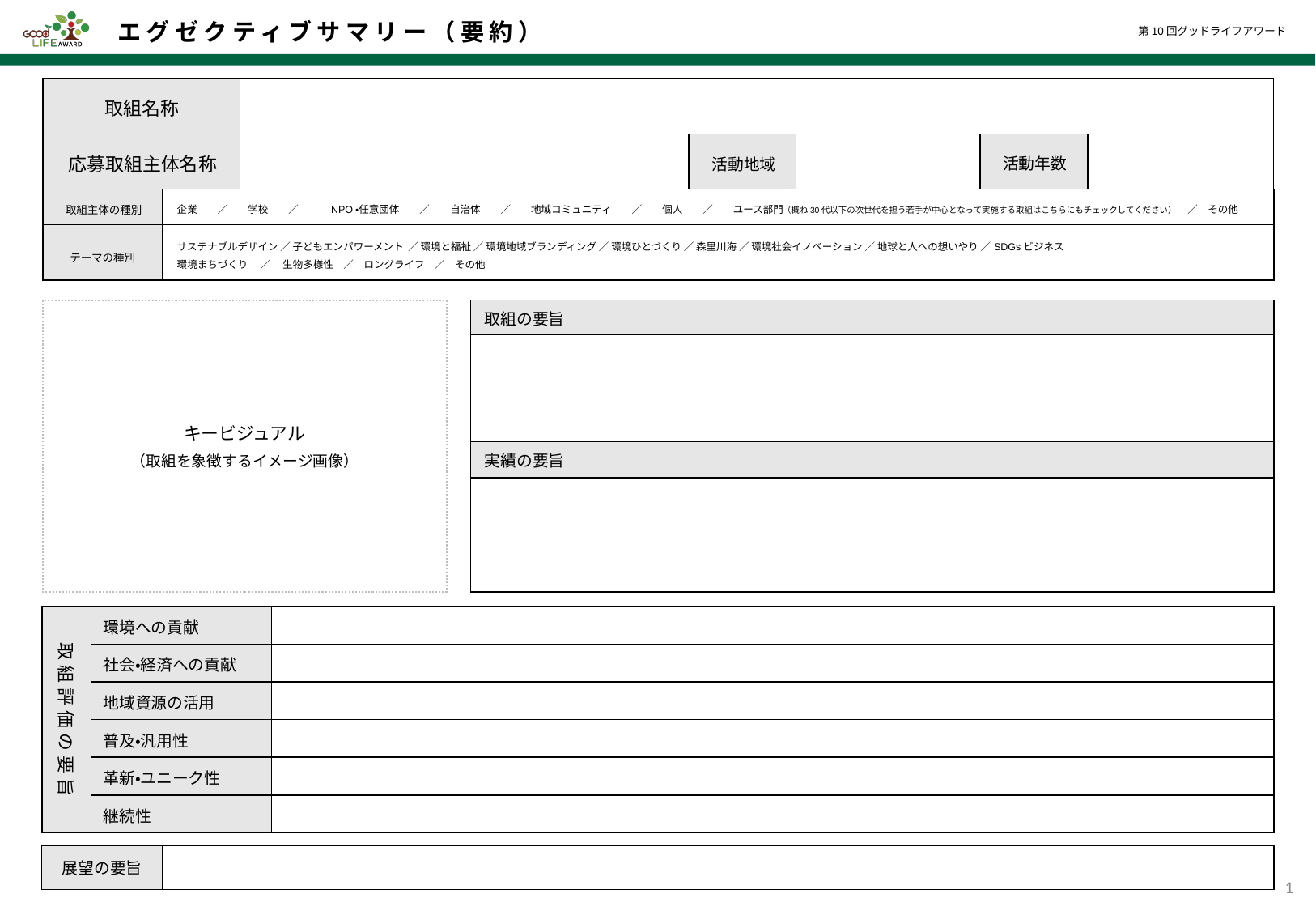

取組名称

応募取組主体名称

活動年数
活動地域
取組主体の種別
企業　　／　　学校　　／　　　NPO・任意団体　　／　　自治体　　／　　地域コミュニティ　　／　　個人　　／　　ユース部門（概ね30代以下の次世代を担う若手が中心となって実施する取組はこちらにもチェックしてください）　／　その他

テーマの種別
サステナブルデザイン ／ 子どもエンパワーメント  ／ 環境と福祉 ／ 環境地域ブランディング ／ 環境ひとづくり ／ 森里川海 ／ 環境社会イノベーション ／ 地球と人への想いやり ／ SDGsビジネス
環境まちづくり　 ／ 　生物多様性　／　ロングライフ　／　その他
取組の要旨
キービジュアル
（取組を象徴するイメージ画像）

実績の要旨

環境への貢献

取組評価の要旨
社会・経済への貢献

地域資源の活用

普及・汎用性

革新・ユニーク性

継続性

展望の要旨